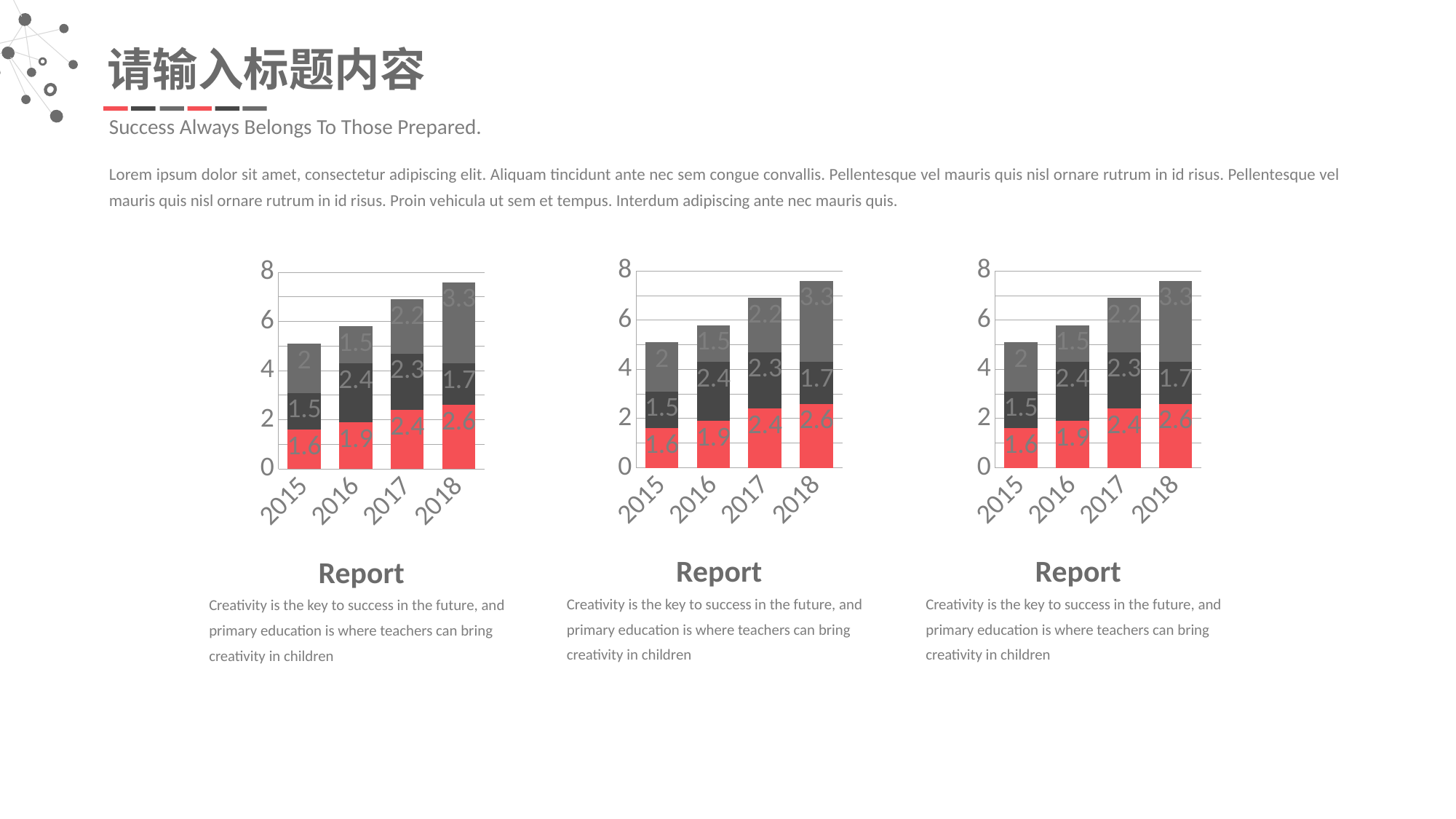

请输入标题内容

Success Always Belongs To Those Prepared.

Lorem ipsum dolor sit amet, consectetur adipiscing elit. Aliquam tincidunt ante nec sem congue convallis. Pellentesque vel mauris quis nisl ornare rutrum in id risus. Pellentesque vel mauris quis nisl ornare rutrum in id risus. Proin vehicula ut sem et tempus. Interdum adipiscing ante nec mauris quis.

### Chart

| Category | Category 1 | Category 2 | Category 3 |
|---|---|---|---|
| 2015 | 1.6 | 1.5 | 2.0 |
| 2016 | 1.9 | 2.4 | 1.5 |
| 2017 | 2.4 | 2.3 | 2.2 |
| 2018 | 2.6 | 1.7 | 3.3 |

### Chart

| Category | Category 1 | Category 2 | Category 3 |
|---|---|---|---|
| 2015 | 1.6 | 1.5 | 2.0 |
| 2016 | 1.9 | 2.4 | 1.5 |
| 2017 | 2.4 | 2.3 | 2.2 |
| 2018 | 2.6 | 1.7 | 3.3 |

### Chart

| Category | Category 1 | Category 2 | Category 3 |
|---|---|---|---|
| 2015 | 1.6 | 1.5 | 2.0 |
| 2016 | 1.9 | 2.4 | 1.5 |
| 2017 | 2.4 | 2.3 | 2.2 |
| 2018 | 2.6 | 1.7 | 3.3 |
Report
Creativity is the key to success in the future, and primary education is where teachers can bring creativity in children
Report
Creativity is the key to success in the future, and primary education is where teachers can bring creativity in children
Report
Creativity is the key to success in the future, and primary education is where teachers can bring creativity in children